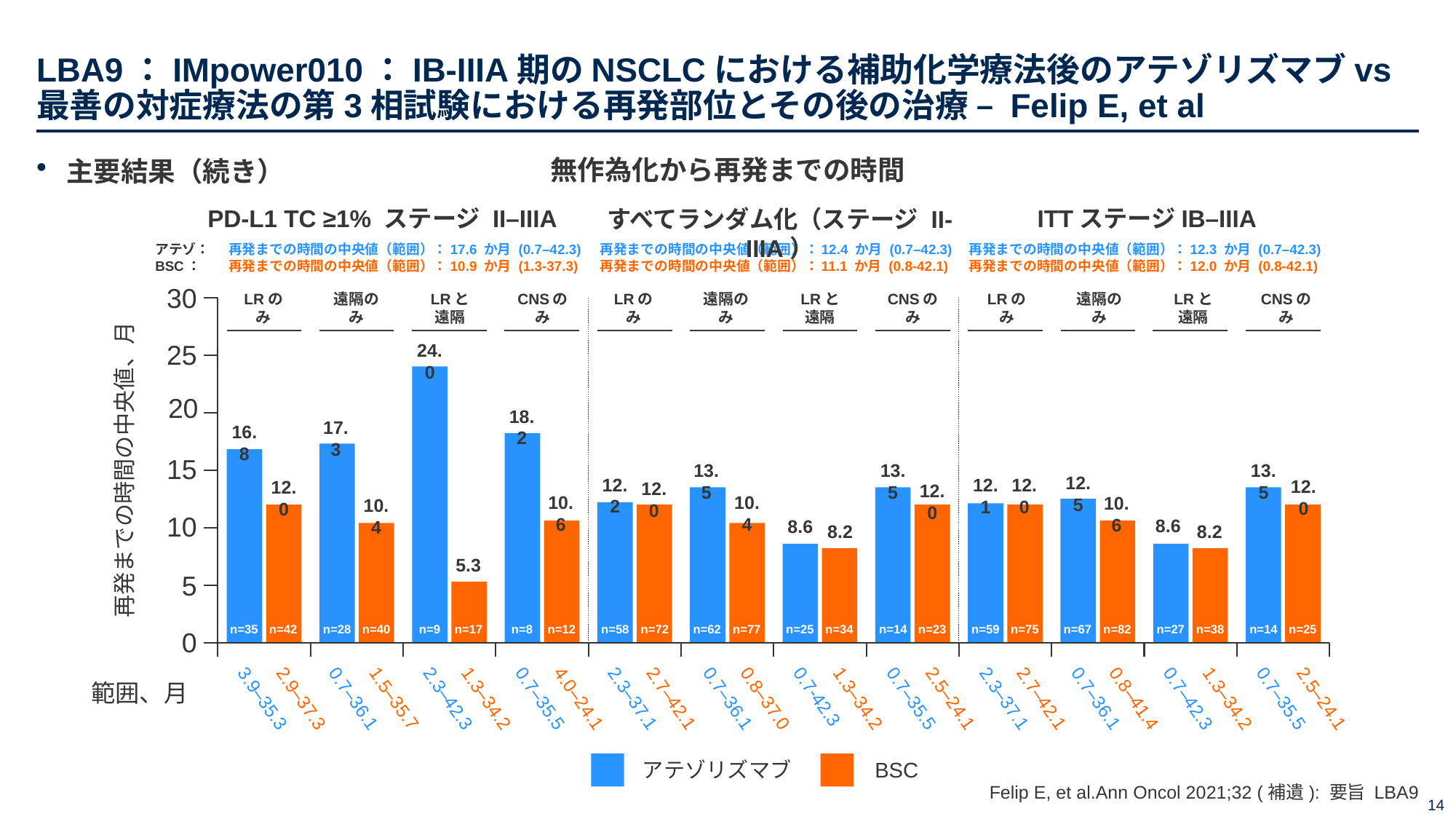

# LBA9：IMpower010：IB-IIIA期のNSCLCにおける補助化学療法後のアテゾリズマブvs最善の対症療法の第3相試験における再発部位とその後の治療 – Felip E, et al
無作為化から再発までの時間
主要結果（続き）
PD-L1 TC ≥1% ステージ II–IIIA
ITTステージIB–IIIA
すべてランダム化（ステージ II-IIIA）
アテゾ：
BSC：
再発までの時間の中央値（範囲）：17.6 か月 (0.7–42.3)
再発までの時間の中央値（範囲）：10.9 か月 (1.3-37.3)
再発までの時間の中央値（範囲）：12.4 か月 (0.7–42.3)
再発までの時間の中央値（範囲）：11.1 か月 (0.8-42.1)
再発までの時間の中央値（範囲）：12.3 か月 (0.7–42.3)
再発までの時間の中央値（範囲）：12.0 か月 (0.8-42.1)
30

25
24.0
20
18.2
17.3
16.8
再発までの時間の中央値、月
15
13.5
13.5
13.5
12.5
12.2
12.1
12.0
12.0
12.0
12.0
12.0
10.6
10.4
10.6
10.4
10
8.6
8.6
8.2
8.2
5.3
5
0
範囲、月
LRのみ
遠隔のみ
LRと遠隔
CNSのみ
LRのみ
遠隔のみ
LRと遠隔
CNSのみ
LRのみ
遠隔のみ
LRと遠隔
CNSのみ
n=35
n=42
n=28
n=40
n=9
n=17
n=8
n=12
n=58
n=72
n=62
n=77
n=25
n=34
n=14
n=23
n=59
n=75
n=67
n=82
n=27
n=38
n=14
n=25
3.9–35.3
2.9–37.3
0.7–36.1
1.5–35.7
2.3–42.3
1.3–34.2
0.7–35.5
4.0–24.1
2.3–37.1
2.7–42.1
0.7–36.1
0.8–37.0
0.7-42.3
1.3–34.2
0.7–35.5
2.5–24.1
2.3–37.1
2.7–42.1
0.7–36.1
0.8–41.4
0.7–42.3
1.3–34.2
0.7–35.5
2.5–24.1
アテゾリズマブ
BSC

Felip E, et al.Ann Oncol 2021;32 (補遺): 要旨 LBA9